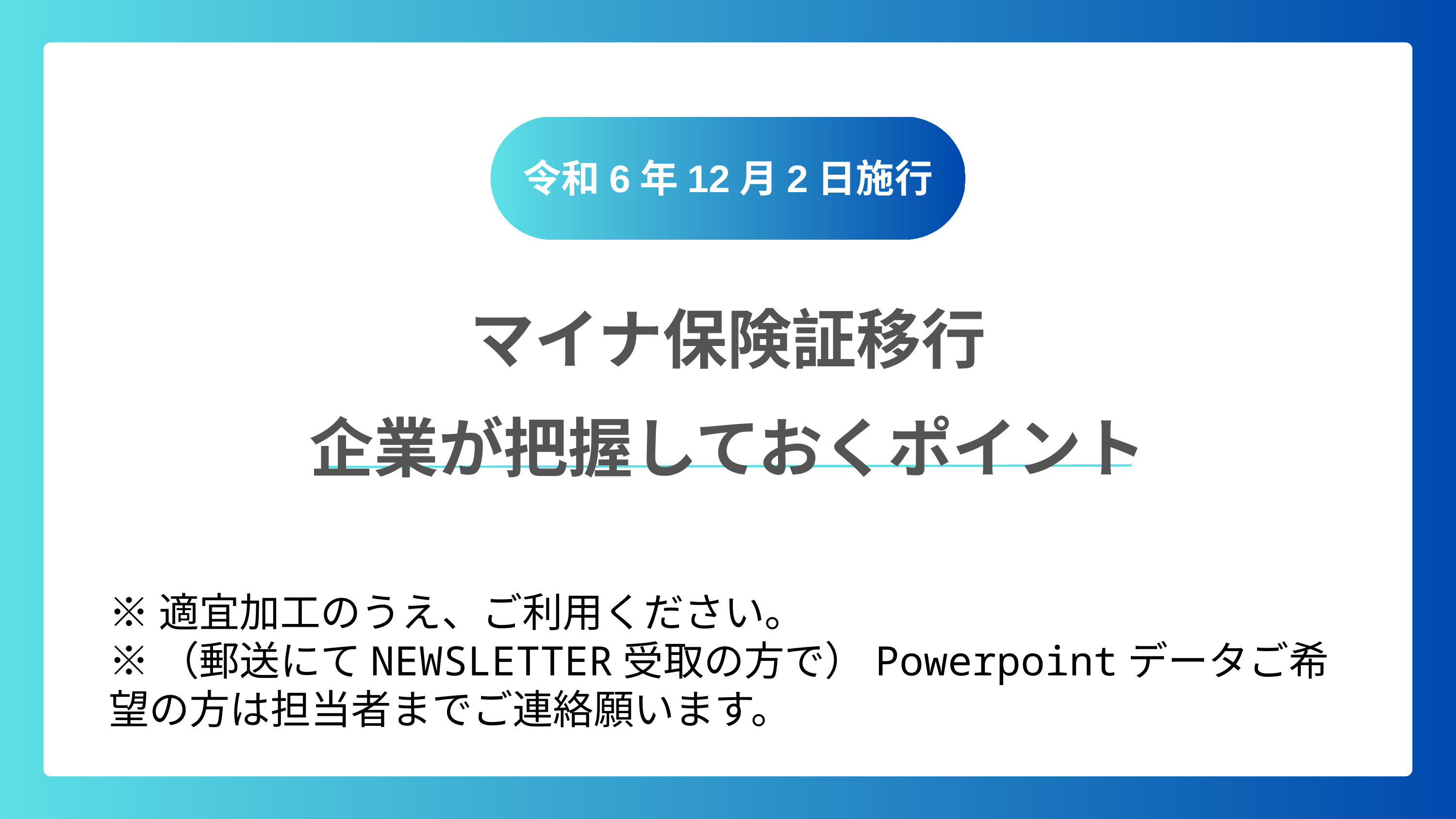

令和6年12月2日施行
マイナ保険証移行
企業が把握しておくポイント
※適宜加工のうえ、ご利用ください。
※（郵送にてNEWSLETTER受取の方で）Powerpointデータご希望の方は担当者までご連絡願います。